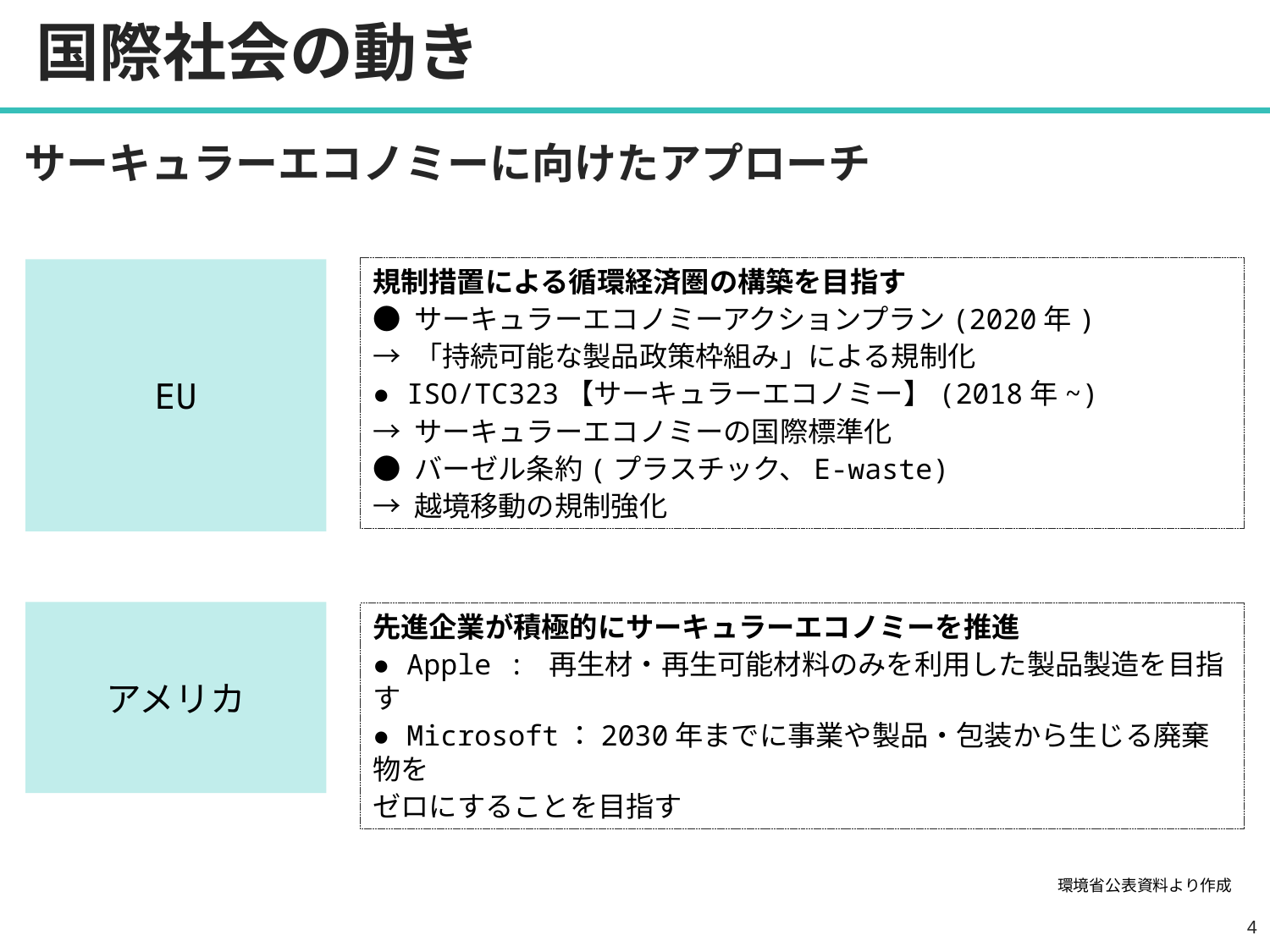

# 国際社会の動き
サーキュラーエコノミーに向けたアプローチ
規制措置による循環経済圏の構築を目指す
● サーキュラーエコノミーアクションプラン(2020年)
→ 「持続可能な製品政策枠組み」による規制化
● ISO/TC323【サーキュラーエコノミー】(2018年~)
→ サーキュラーエコノミーの国際標準化
● バーゼル条約(プラスチック、E-waste)
→ 越境移動の規制強化
EU
アメリカ
先進企業が積極的にサーキュラーエコノミーを推進
● Apple : 再生材・再生可能材料のみを利用した製品製造を目指す
● Microsoft：2030年までに事業や製品・包装から生じる廃棄物を
ゼロにすることを目指す
環境省公表資料より作成
4